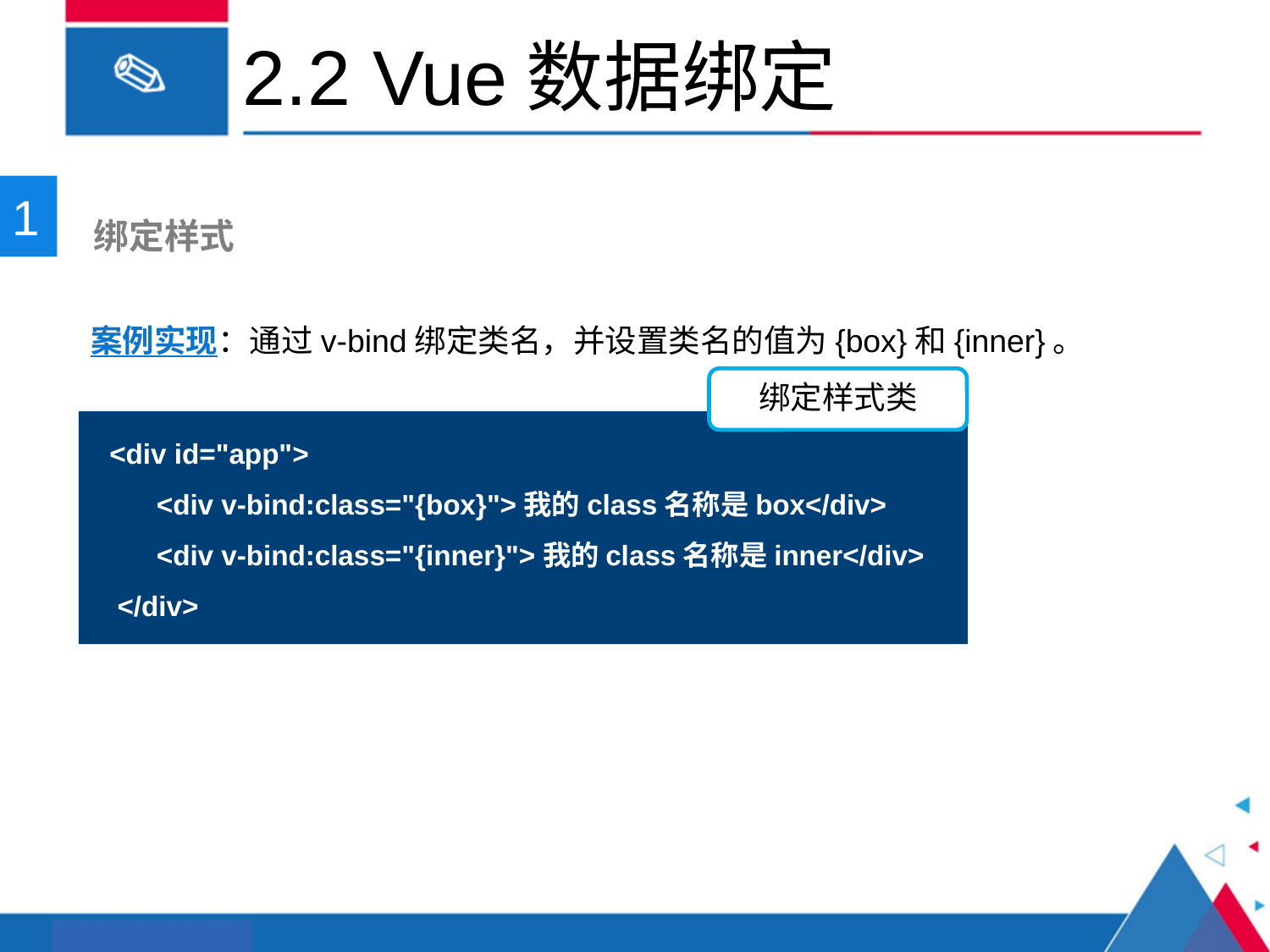

# 2.2 Vue数据绑定

1
  绑定样式
案例实现：通过v-bind绑定类名，并设置类名的值为{box}和{inner}。
绑定样式类

<div id="app">
      <div v-bind:class="{box}">我的class名称是box</div>
      <div v-bind:class="{inner}">我的class名称是inner</div>
 </div>